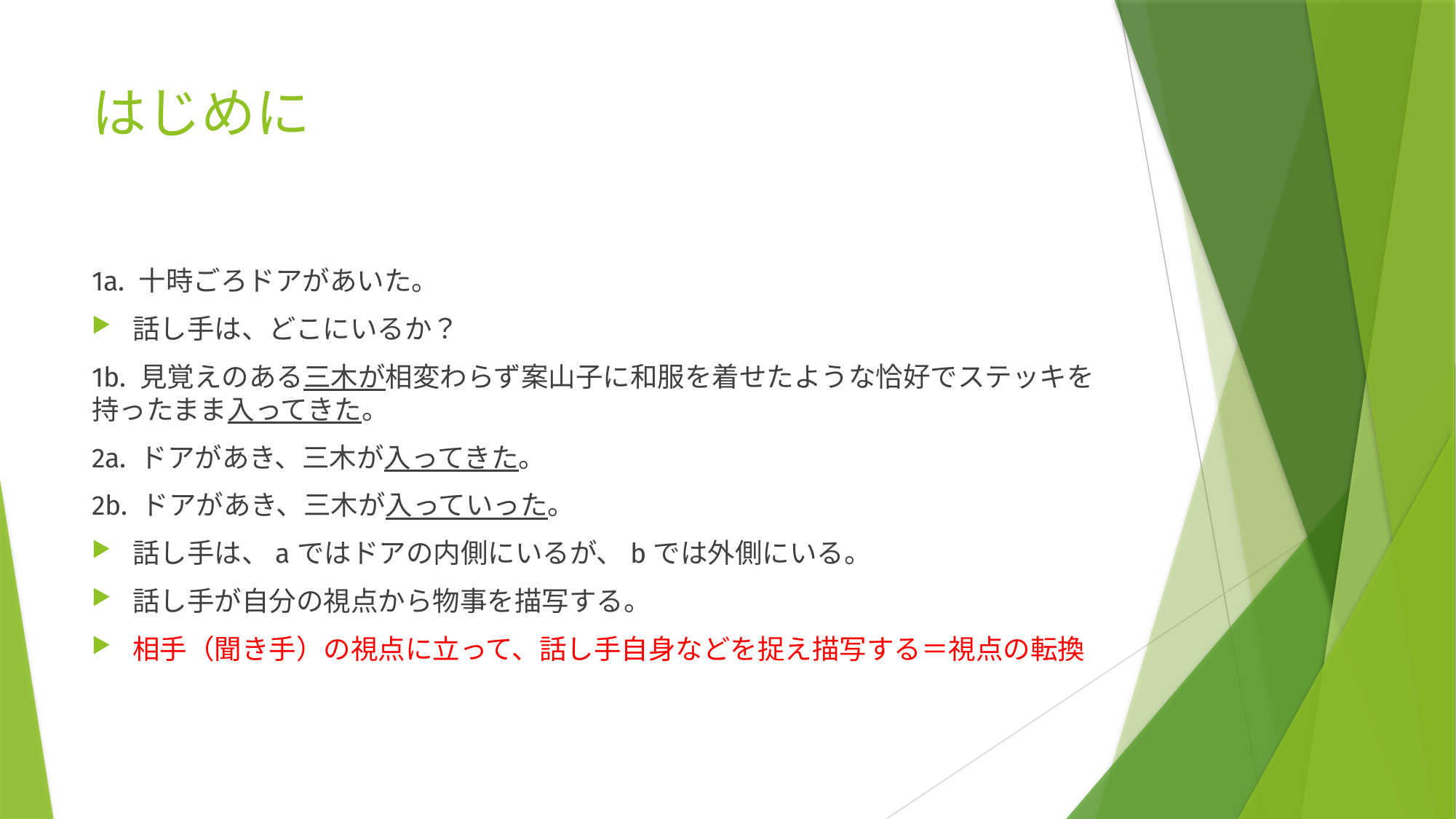

# はじめに
1a. 十時ごろドアがあいた。
話し手は、どこにいるか？
1b. 見覚えのある三木が相変わらず案山子に和服を着せたような恰好でステッキを持ったまま入ってきた。
2a. ドアがあき、三木が入ってきた。
2b. ドアがあき、三木が入っていった。
話し手は、aではドアの内側にいるが、bでは外側にいる。
話し手が自分の視点から物事を描写する。
相手（聞き手）の視点に立って、話し手自身などを捉え描写する＝視点の転換